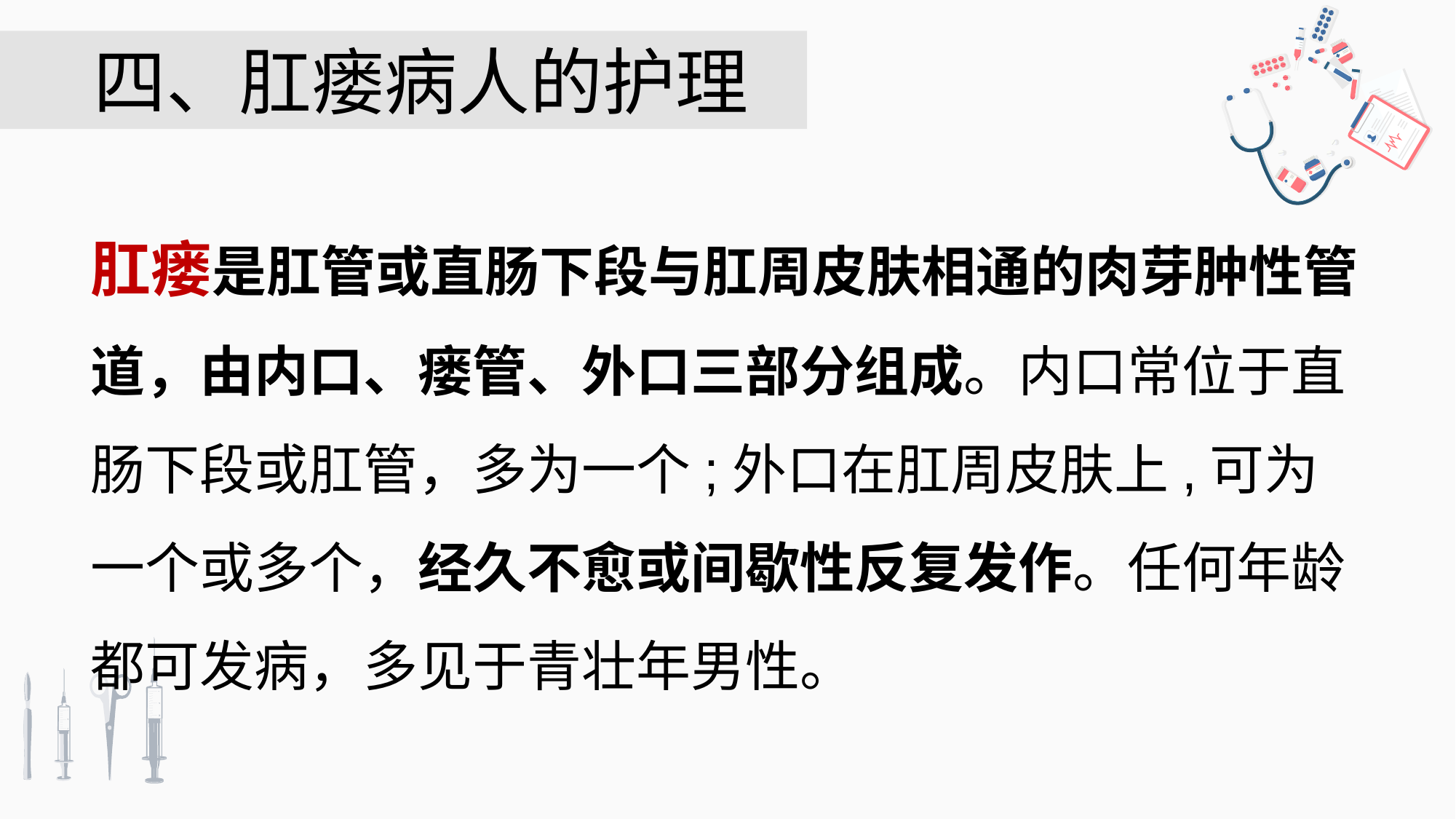

四、肛瘘病人的护理
肛瘘是肛管或直肠下段与肛周皮肤相通的肉芽肿性管道，由内口、瘘管、外口三部分组成。内口常位于直肠下段或肛管，多为一个;外口在肛周皮肤上,可为一个或多个，经久不愈或间歇性反复发作。任何年龄都可发病，多见于青壮年男性。